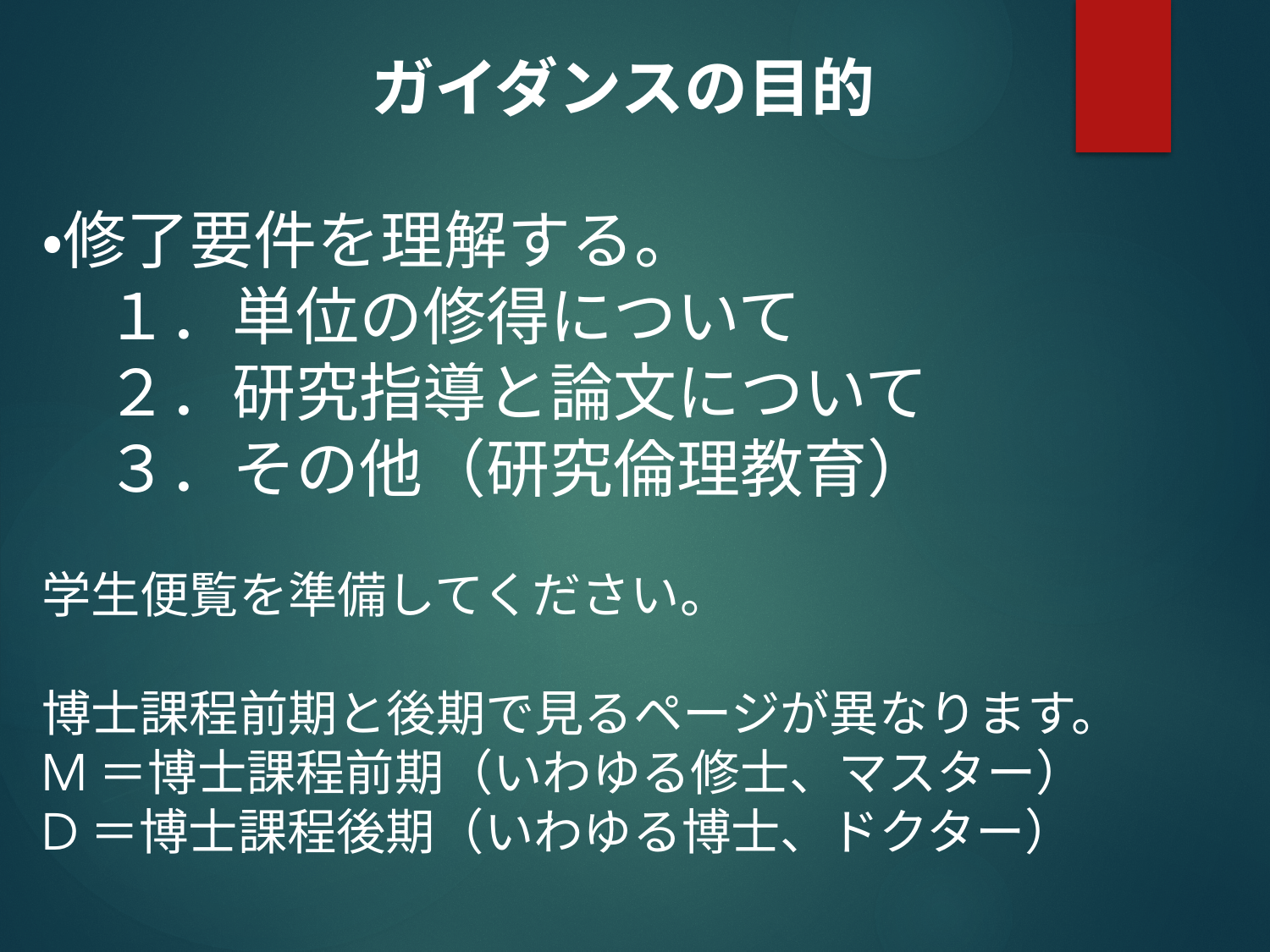

ガイダンスの目的

・修了要件を理解する。
　１．単位の修得について
　２．研究指導と論文について
　３．その他（研究倫理教育）

学生便覧を準備してください。

博士課程前期と後期で見るページが異なります。
M＝博士課程前期（いわゆる修士、マスター）
D＝博士課程後期（いわゆる博士、ドクター）